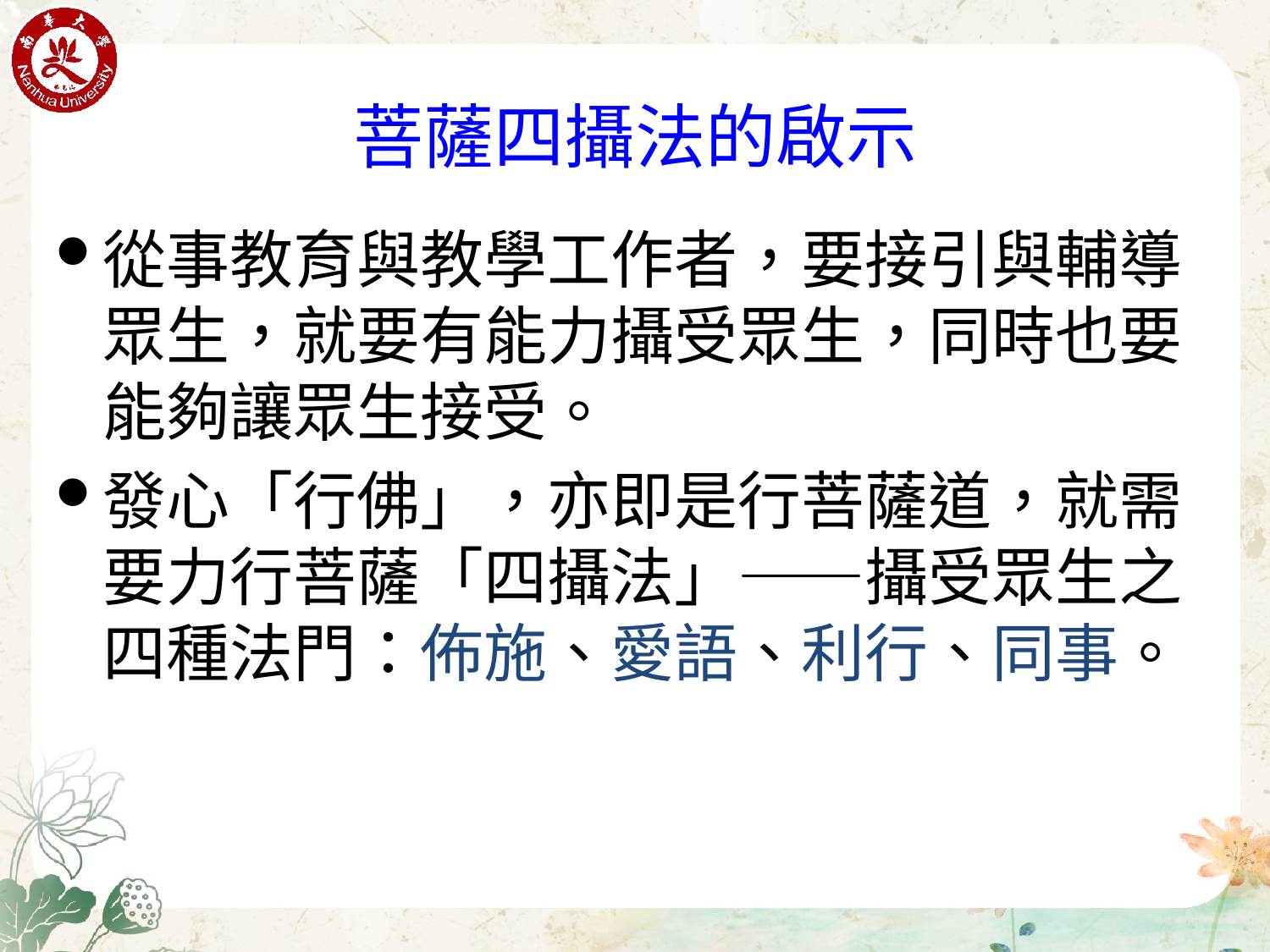

菩薩四攝法的啟示

從事教育與教學工作者，要接引與輔導眾生，就要有能力攝受眾生，同時也要能夠讓眾生接受。
發心「行佛」，亦即是行菩薩道，就需要力行菩薩「四攝法」——攝受眾生之四種法門：佈施、愛語、利行、同事。